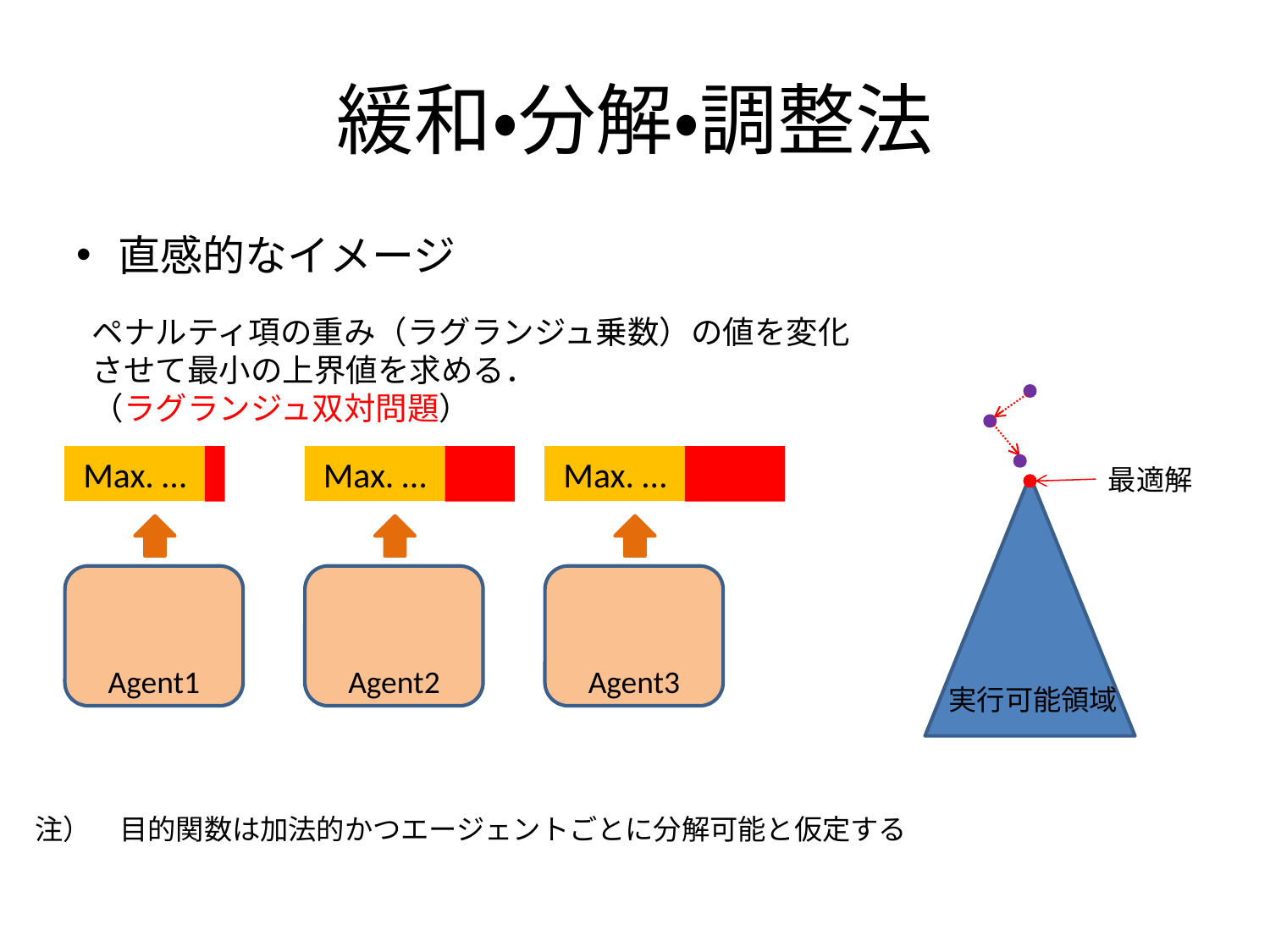

# 緩和・分解・調整法
直感的なイメージ
ペナルティ項の重み（ラグランジュ乗数）の値を変化
させて最小の上界値を求める．
（ラグランジュ双対問題）

Max. …

Max. …

Max. …

最適解

Agent1
Agent2
Agent3
実行可能領域
注）　目的関数は加法的かつエージェントごとに分解可能と仮定する